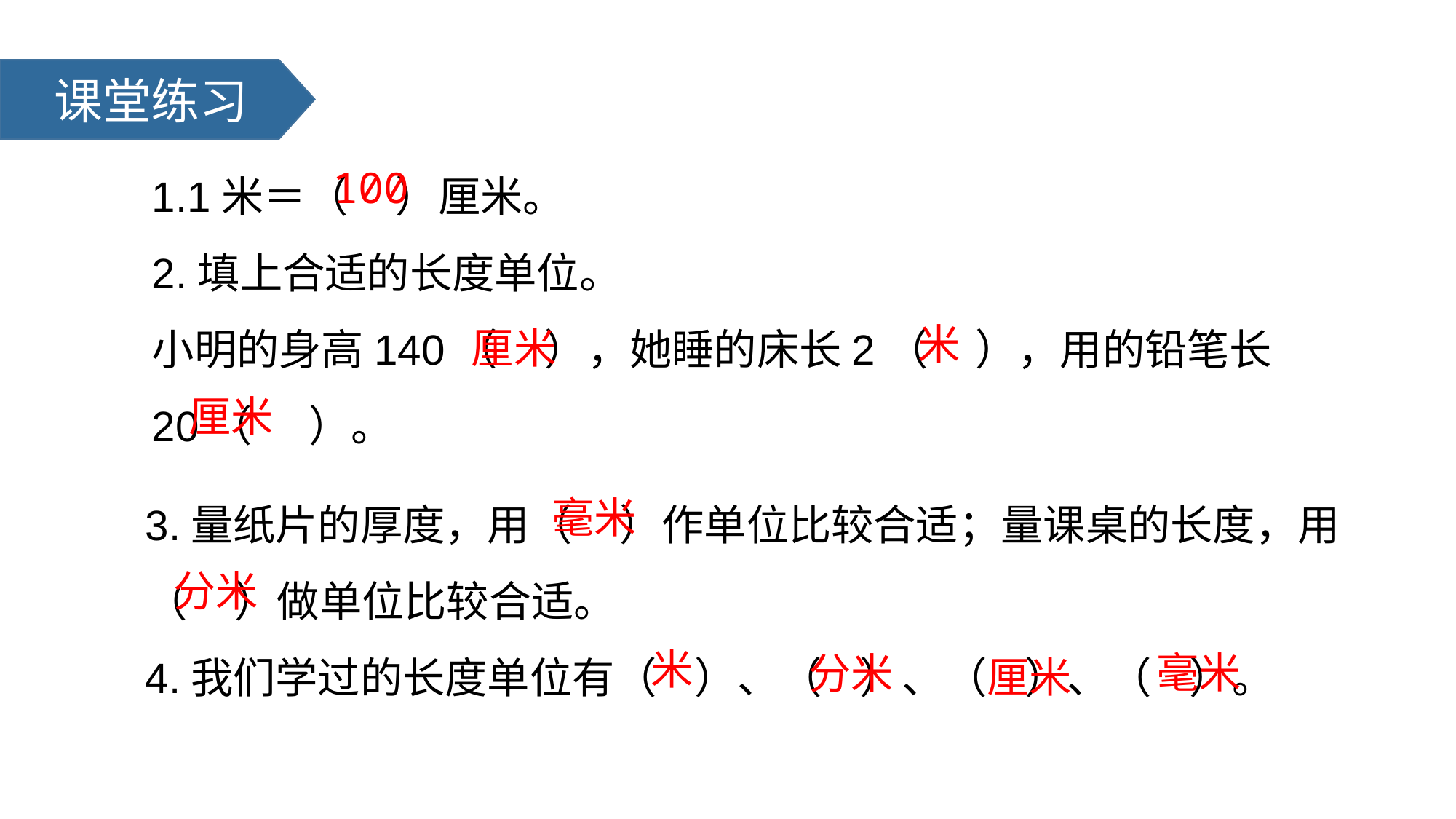

课堂练习
1.1米＝（     ）厘米。
2.填上合适的长度单位。
小明的身高140（     ），她睡的床长2（     ），用的铅笔长20（      ）。
100
米
厘米
厘米
3.量纸片的厚度，用（     ）作单位比较合适；量课桌的长度，用（     ）做单位比较合适。
4.我们学过的长度单位有（    ）、（    ）、（    ）、（    ）。
毫米
分米
米
毫米
分米
厘米